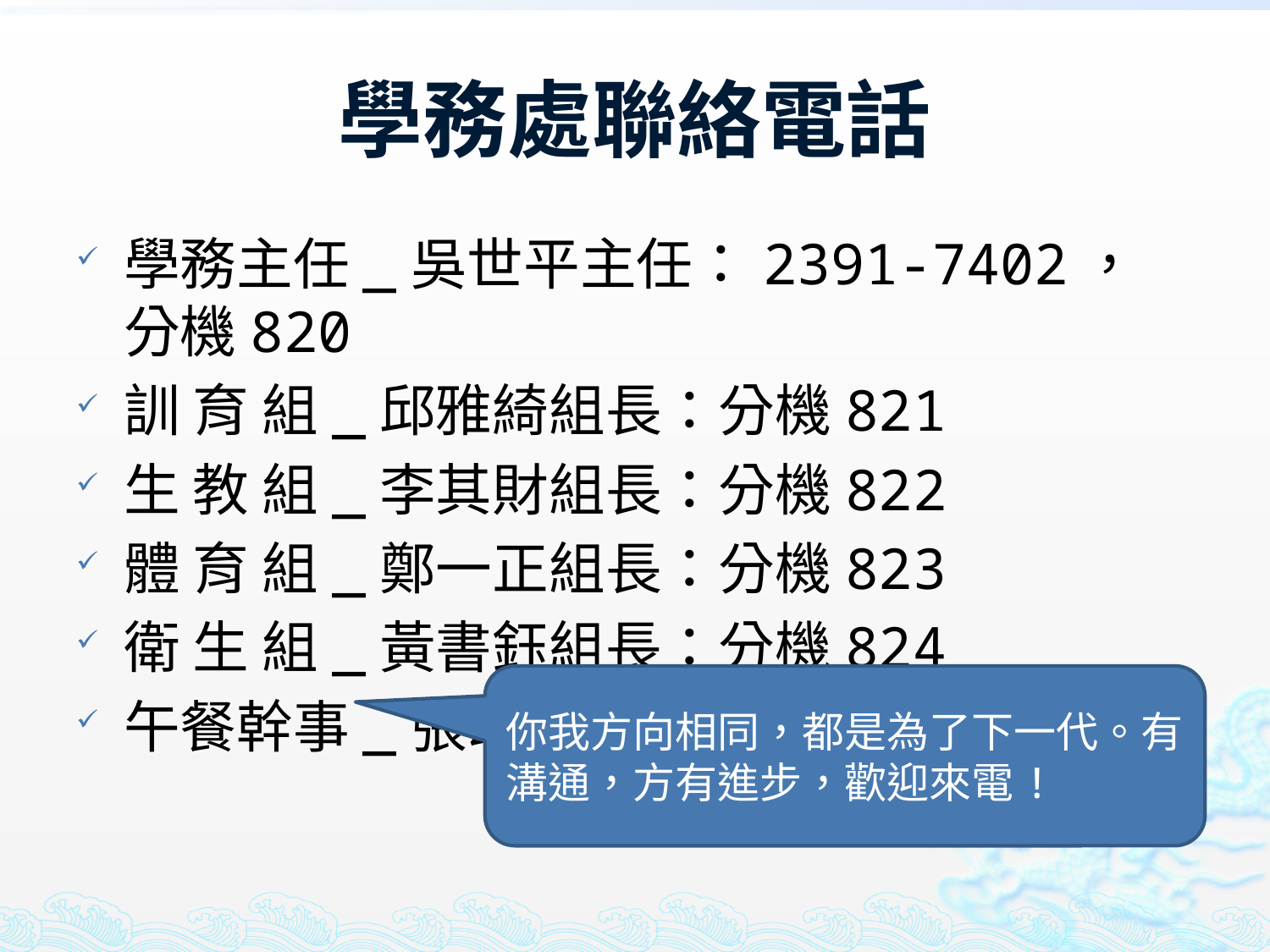

# 學務處聯絡電話
學務主任_吳世平主任：2391-7402，分機820
訓 育 組_邱雅綺組長：分機821
生 教 組_李其財組長：分機822
體 育 組_鄭一正組長：分機823
衛 生 組_黃書鈺組長：分機824
午餐幹事_張頌婷小姐：分機825
你我方向相同，都是為了下一代。有溝通，方有進步，歡迎來電!